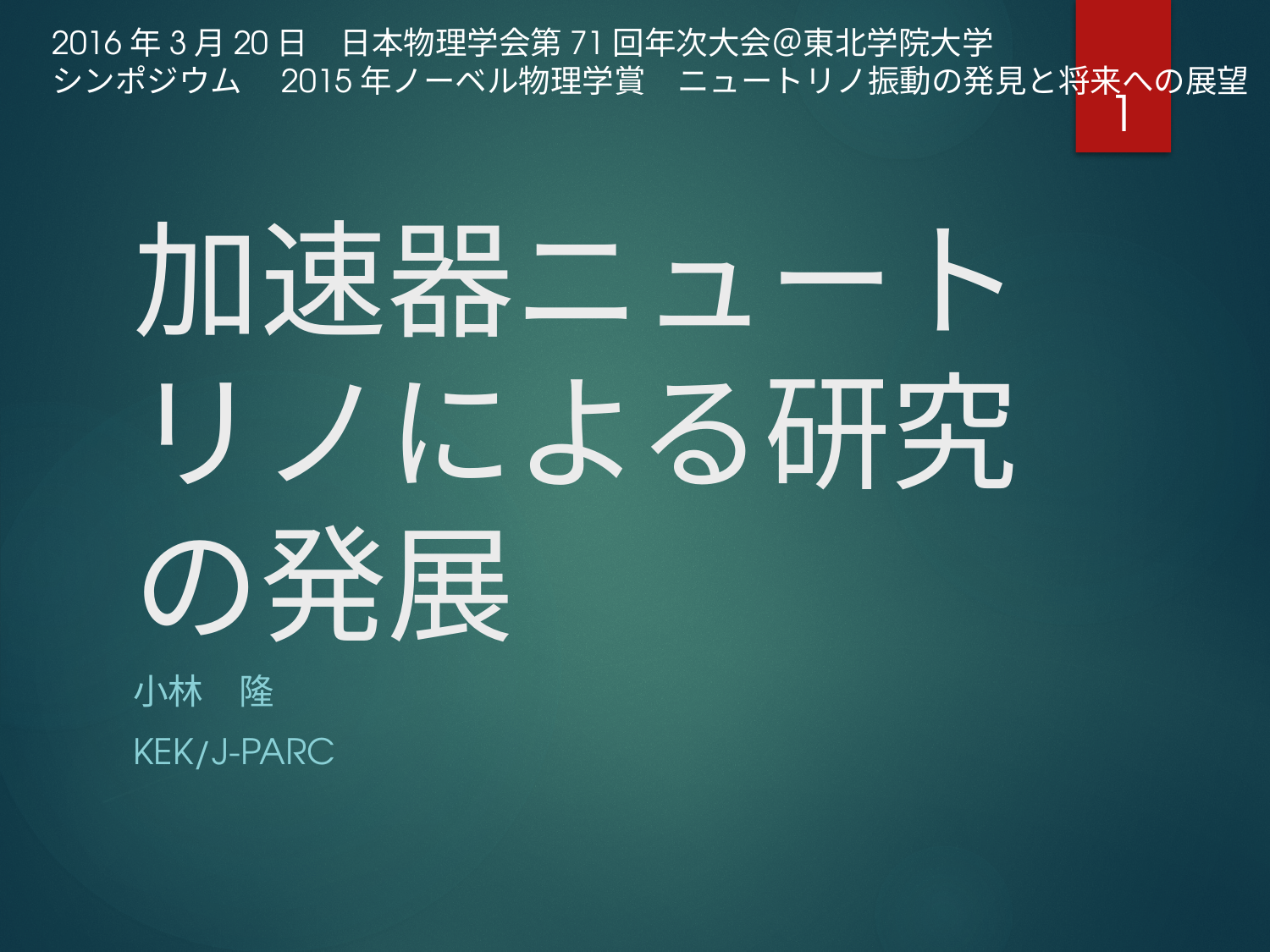

2016年3月20日　日本物理学会第71回年次大会＠東北学院大学
シンポジウム　2015年ノーベル物理学賞　ニュートリノ振動の発見と将来への展望
1
# 加速器ニュートリノによる研究の発展
小林　隆
KEK/J-PARC